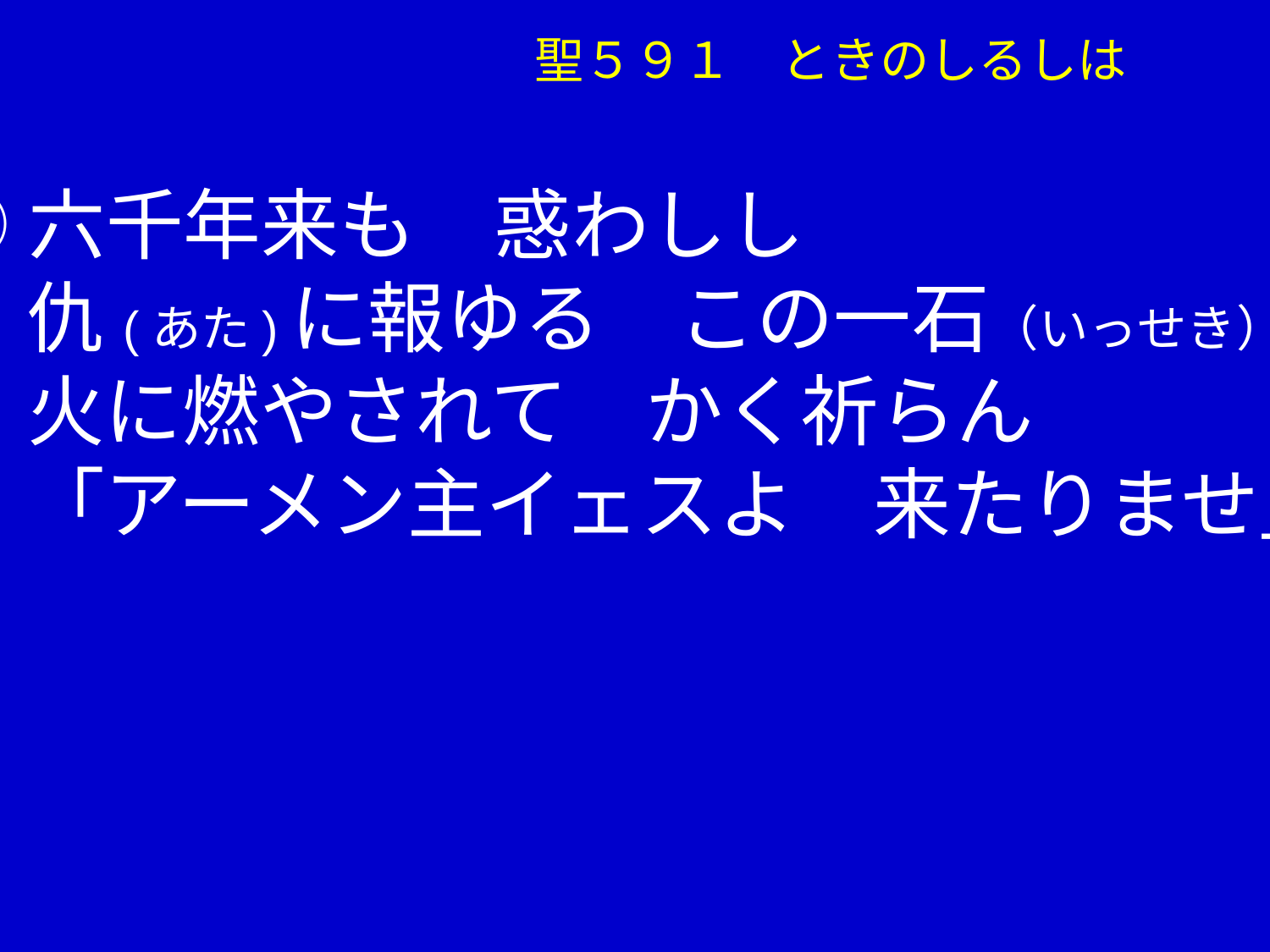

聖５９１　ときのしるしは
④六千年来も　惑わしし
　 仇(あた)に報ゆる　この一石（いっせき）
　 火に燃やされて　かく祈らん
　 「アーメン主イェスよ　来たりませ」